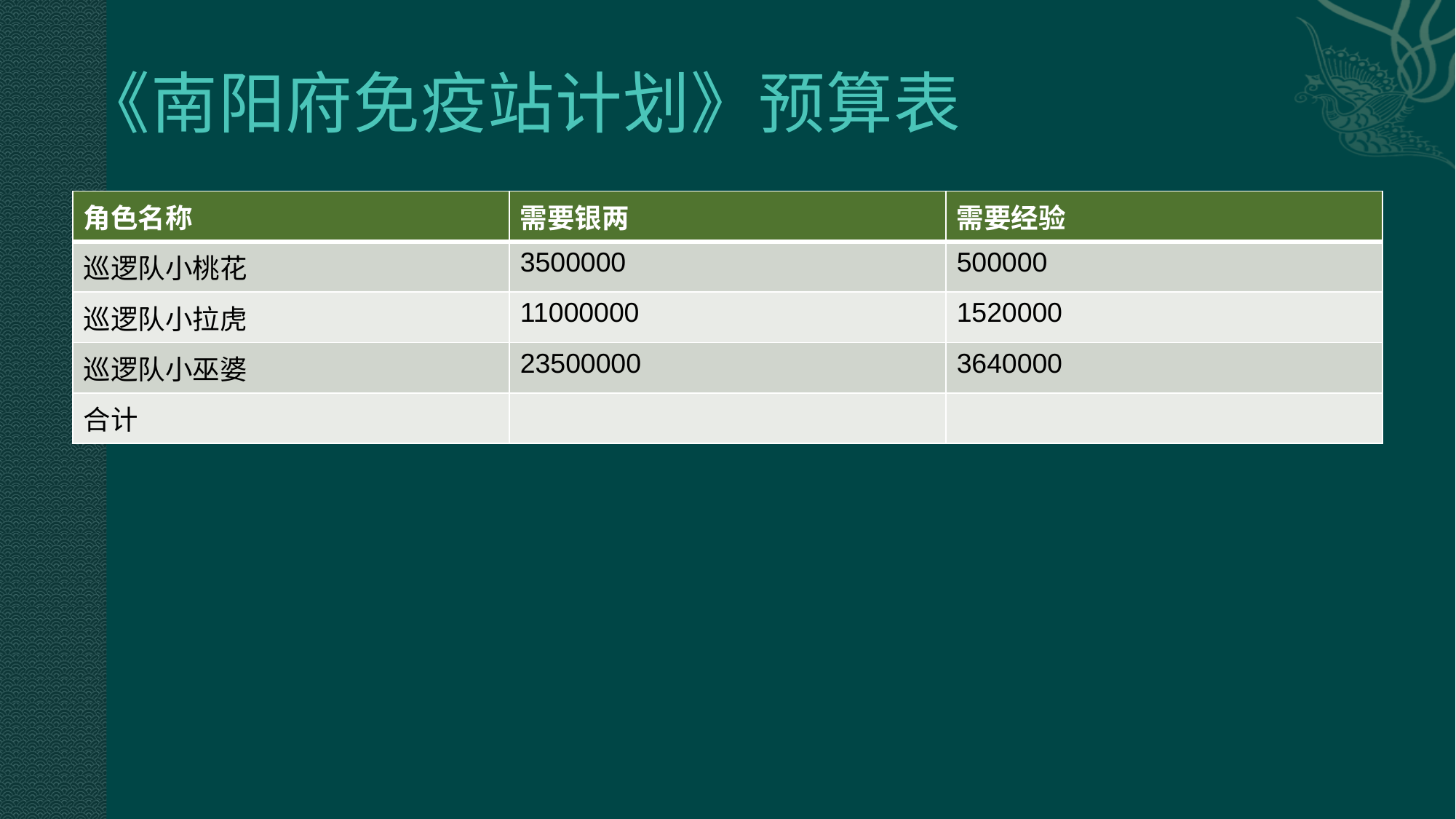

# 《南阳府免疫站计划》预算表
| 角色名称 | 需要银两 | 需要经验 |
| --- | --- | --- |
| 巡逻队小桃花 | 3500000 | 500000 |
| 巡逻队小拉虎 | 11000000 | 1520000 |
| 巡逻队小巫婆 | 23500000 | 3640000 |
| 合计 |  |  |